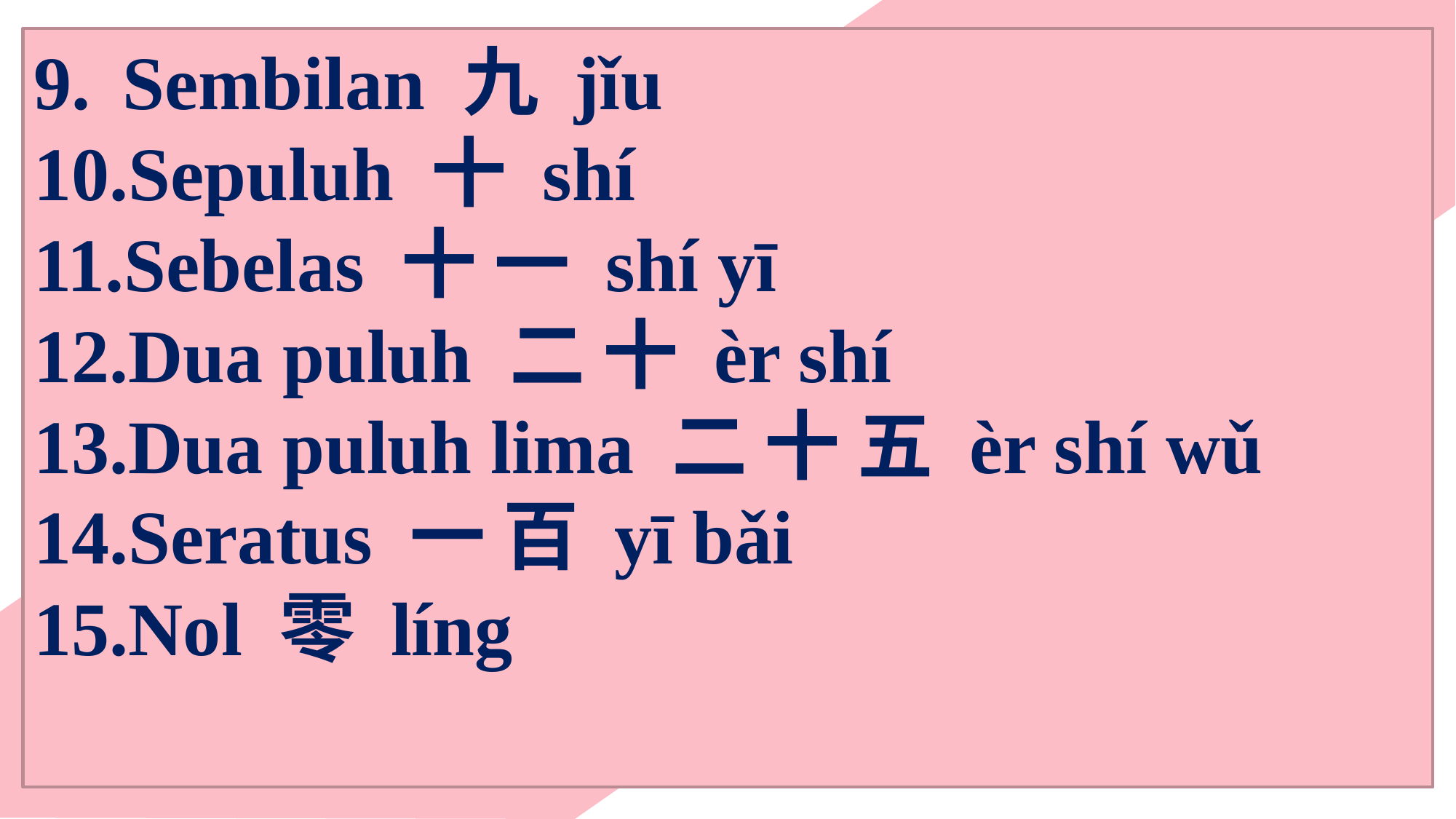

Sembilan 九 jǐu
Sepuluh 十 shí
Sebelas 十 一 shí yī
Dua puluh 二 十 èr shí
Dua puluh lima 二 十 五 èr shí wǔ
Seratus 一 百 yī bǎi
Nol 零 líng